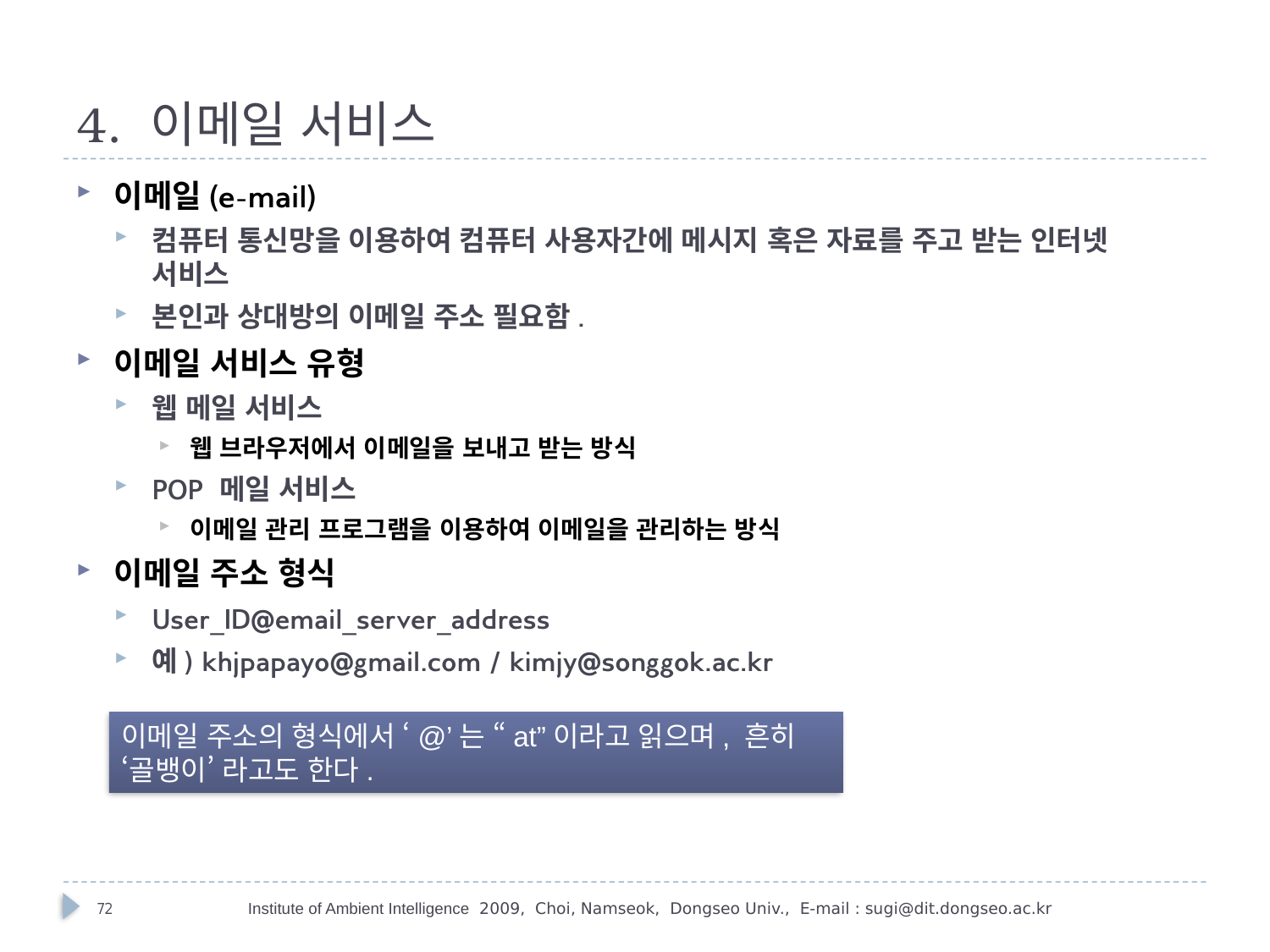

# 4. 이메일 서비스
이메일(e-mail)
컴퓨터 통신망을 이용하여 컴퓨터 사용자간에 메시지 혹은 자료를 주고 받는 인터넷 서비스
본인과 상대방의 이메일 주소 필요함.
이메일 서비스 유형
웹 메일 서비스
웹 브라우저에서 이메일을 보내고 받는 방식
POP 메일 서비스
이메일 관리 프로그램을 이용하여 이메일을 관리하는 방식
이메일 주소 형식
User_ID@email_server_address
예) khjpapayo@gmail.com / kimjy@songgok.ac.kr

이메일 주소의 형식에서 ‘@’는 “at”이라고 읽으며, 흔히 ‘골뱅이’ 라고도 한다.